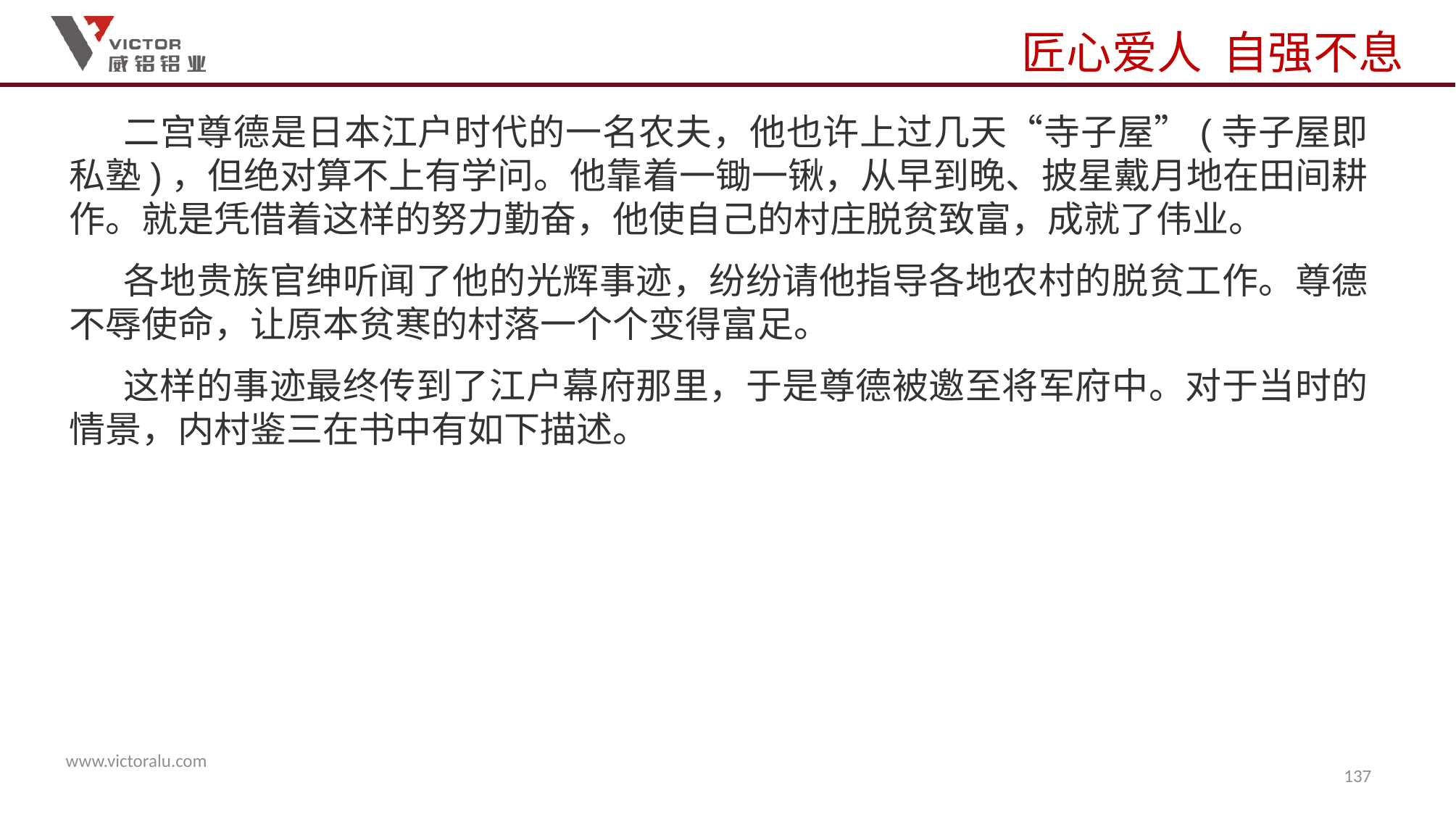

二宫尊德是日本江户时代的一名农夫，他也许上过几天“寺子屋”(寺子屋即私塾)，但绝对算不上有学问。他靠着一锄一锹，从早到晚、披星戴月地在田间耕作。就是凭借着这样的努力勤奋，他使自己的村庄脱贫致富，成就了伟业。
各地贵族官绅听闻了他的光辉事迹，纷纷请他指导各地农村的脱贫工作。尊德不辱使命，让原本贫寒的村落一个个变得富足。
这样的事迹最终传到了江户幕府那里，于是尊德被邀至将军府中。对于当时的情景，内村鉴三在书中有如下描述。
137